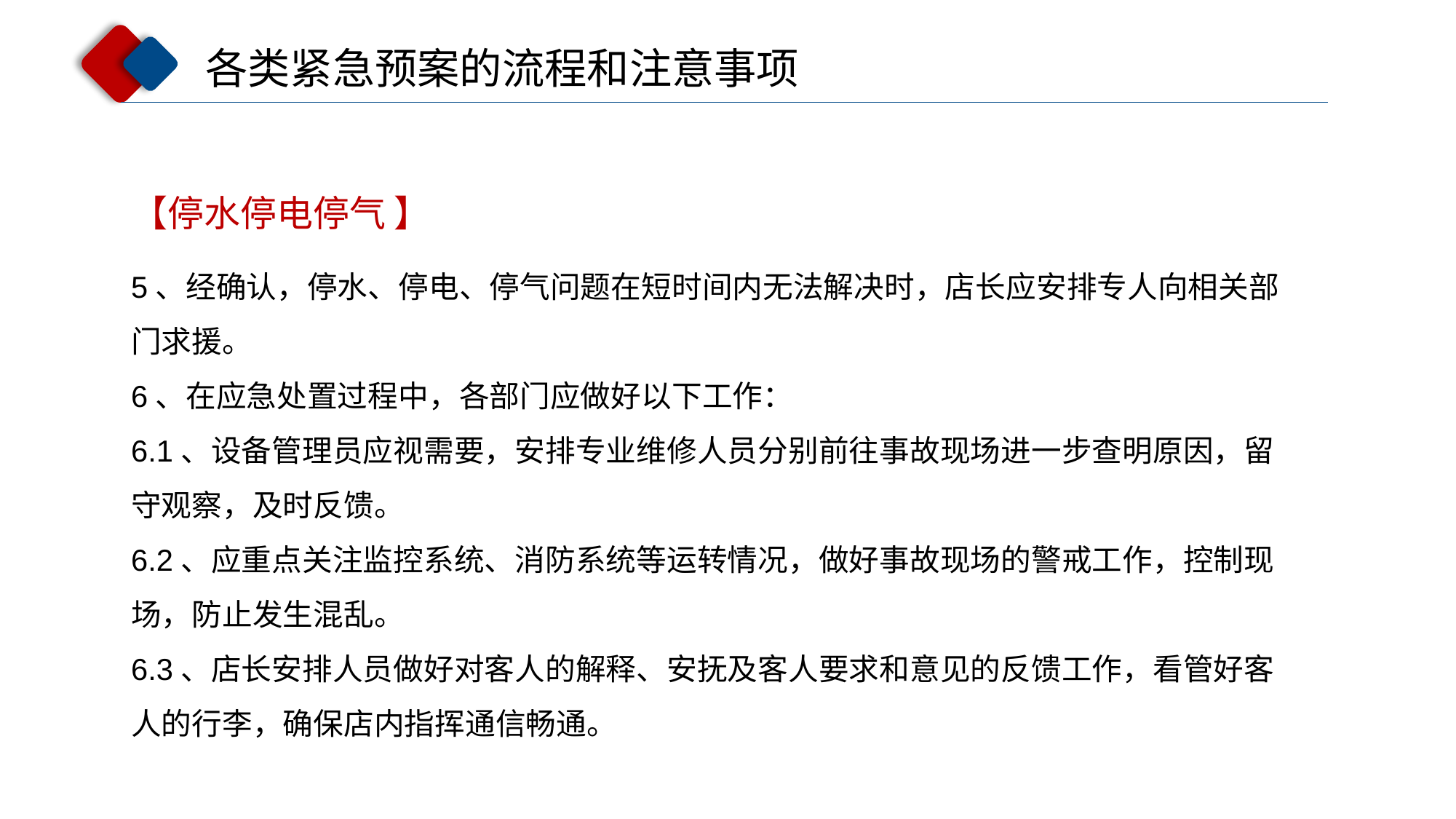

各类紧急预案的流程和注意事项
【停水停电停气 】
5、经确认，停水、停电、停气问题在短时间内无法解决时，店长应安排专人向相关部门求援。
6、在应急处置过程中，各部门应做好以下工作：
6.1、设备管理员应视需要，安排专业维修人员分别前往事故现场进一步查明原因，留守观察，及时反馈。
6.2、应重点关注监控系统、消防系统等运转情况，做好事故现场的警戒工作，控制现场，防止发生混乱。
6.3、店长安排人员做好对客人的解释、安抚及客人要求和意见的反馈工作，看管好客人的行李，确保店内指挥通信畅通。